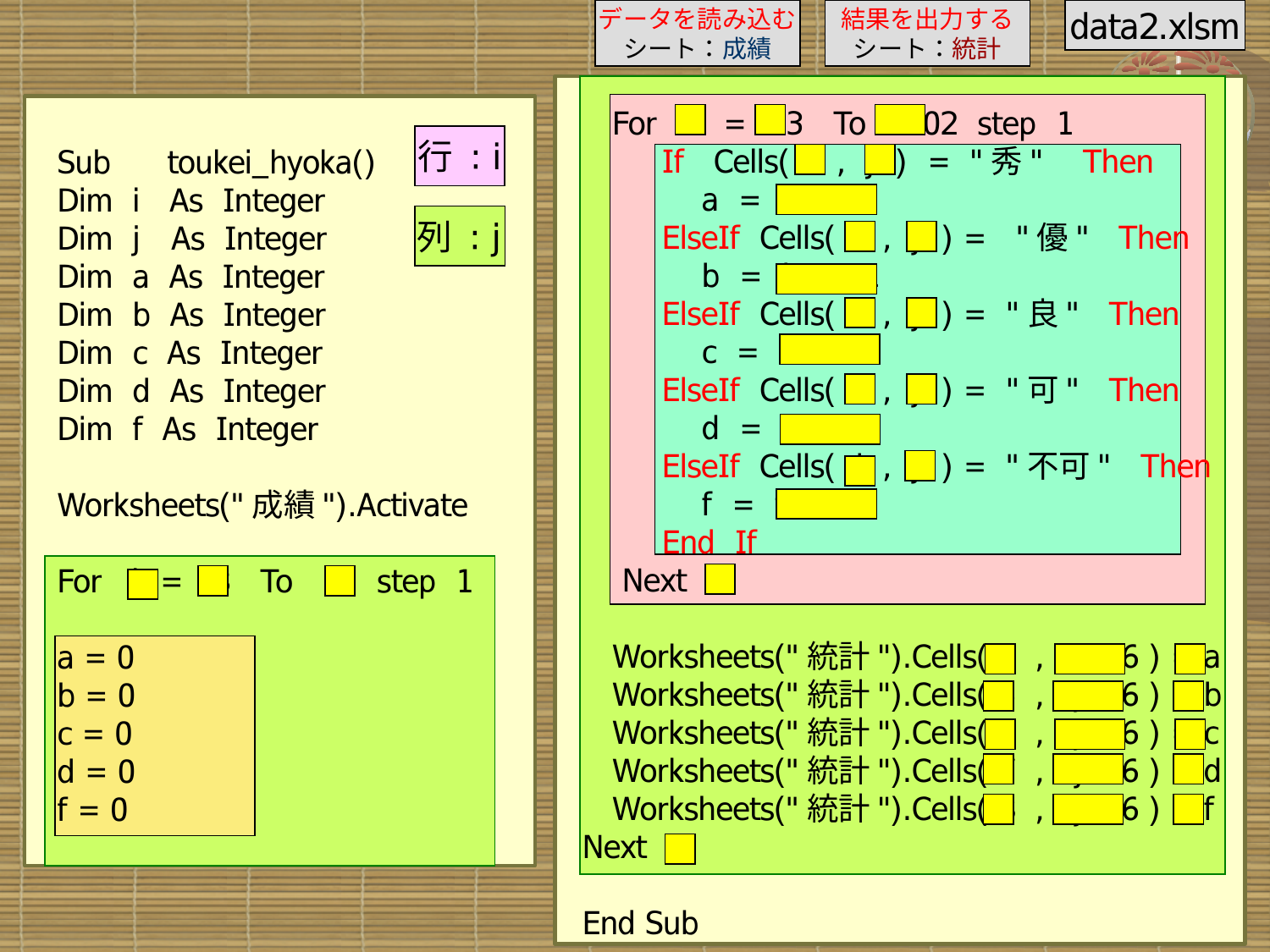

データを読み込む
シート：成績
結果を出力する
シート：統計
data2.xlsm

   For   i   =    3   To    102  step  1
        If   Cells(  i  ,  j  )  =  "秀"    Then
            a  =  a  +  1
        ElseIf  Cells(  i  ,  j  ) =   "優"   Then
            b  =  b  +  1
        ElseIf  Cells(  i  ,  j  ) =  "良"   Then
            c  =  c  +  1
        ElseIf  Cells(  i  ,  j  ) =  "可"   Then
            d  =  d  +  1
        ElseIf  Cells(  i  ,  j  ) =  "不可"   Then
            f  =  f  +  1
        End  If
    Next   i

   Worksheets("統計").Cells( 4  ,   j – 6 ) = a
   Worksheets("統計").Cells( 5  ,   j – 6 ) = b
   Worksheets("統計").Cells( 6  ,   j – 6 ) = c
   Worksheets("統計").Cells( 7  ,   j – 6 ) = d
   Worksheets("統計").Cells( 8  ,   j – 6 ) = f
Next   j

End Sub

行 : i
Sub 　toukei_hyoka()
Dim  i   As  Integer
Dim  j   As  Integer
Dim  a  As  Integer
Dim  b  As  Integer
Dim  c  As  Integer
Dim  d  As  Integer
Dim  f  As  Integer

Worksheets("成績").Activate

For   j  =   8   To   13  step  1

a = 0
b = 0
c = 0
d = 0
f = 0

列 : j

5